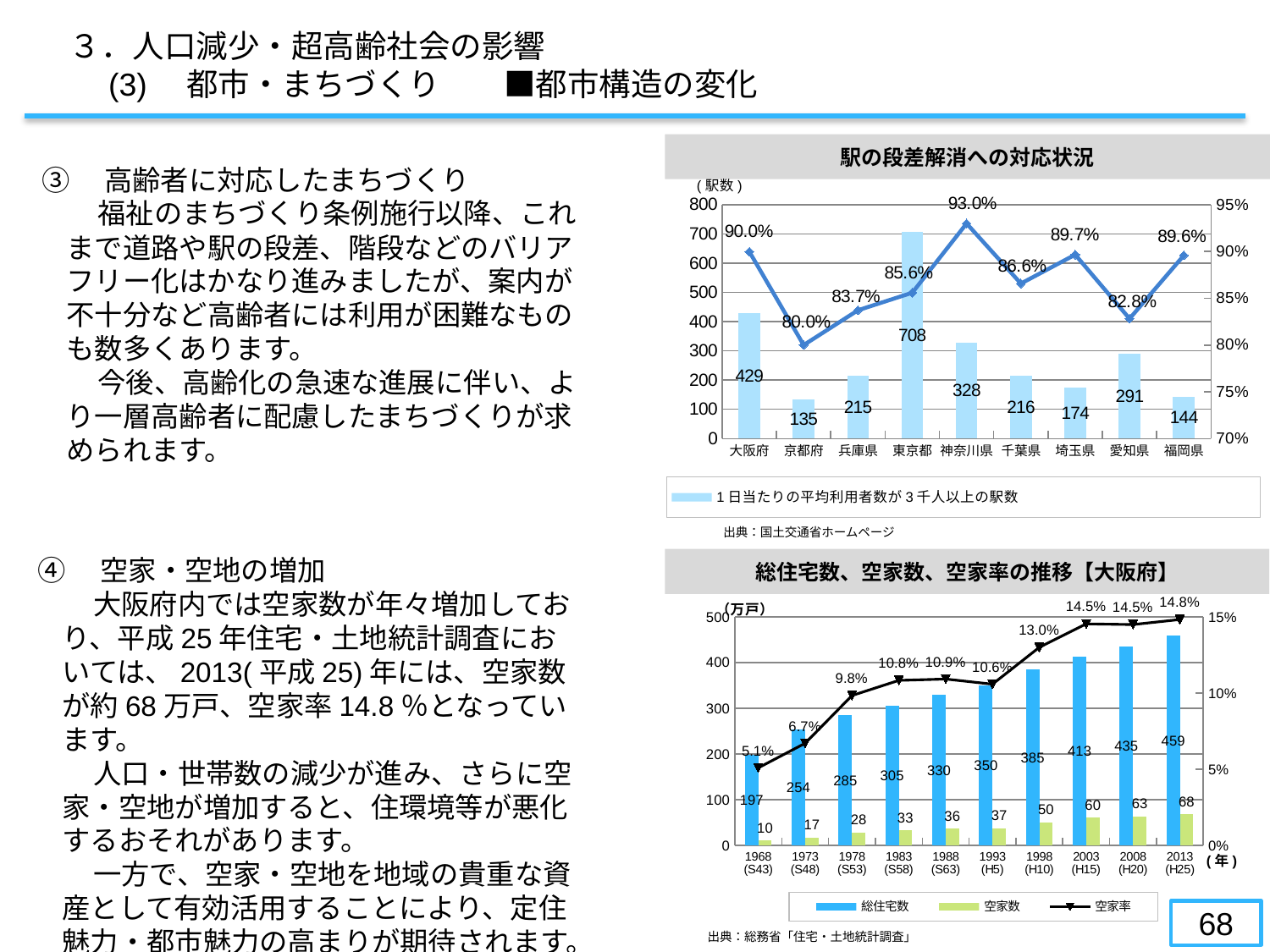

３．人口減少・超高齢社会の影響
　　(3)　都市・まちづくり　　■都市構造の変化
駅の段差解消への対応状況
③　高齢者に対応したまちづくり
　　福祉のまちづくり条例施行以降、これまで道路や駅の段差、階段などのバリアフリー化はかなり進みましたが、案内が不十分など高齢者には利用が困難なものも数多くあります。
　　今後、高齢化の急速な進展に伴い、より一層高齢者に配慮したまちづくりが求められます。

### Chart

| Category | 1日当たりの平均利用者数が3千人以上の駅数 | 公共交通移動等円滑化基準第4条に適合している設備により段差が解消されている駅の割合 |
|---|---|---|
| 大阪府 | 429.0 | 0.8997668997668997 |
| 京都府 | 135.0 | 0.8 |
| 兵庫県 | 215.0 | 0.8372093023255814 |
| 東京都 | 708.0 | 0.8559322033898306 |
| 神奈川県 | 328.0 | 0.9298780487804879 |
| 千葉県 | 216.0 | 0.8657407407407407 |
| 埼玉県 | 174.0 | 0.896551724137931 |
| 愛知県 | 291.0 | 0.8281786941580757 |
| 福岡県 | 144.0 | 0.8958333333333334 |
　　　　　　　出典：国土交通省ホームページ
④　空家・空地の増加
　　大阪府内では空家数が年々増加しており、平成25年住宅・土地統計調査においては、2013(平成25)年には、空家数が約68万戸、空家率14.8％となっています。
　　人口・世帯数の減少が進み、さらに空家・空地が増加すると、住環境等が悪化するおそれがあります。
　　一方で、空家・空地を地域の貴重な資産として有効活用することにより、定住魅力・都市魅力の高まりが期待されます。
総住宅数、空家数、空家率の推移【大阪府】

### Chart

| Category | 総住宅数 | 空家数 | 空家率 |
|---|---|---|---|
| 1968
(S43) | 197.0 | 10.0 | 0.050761421319796954 |
| 1973
(S48) | 254.0 | 17.0 | 0.06692913385826772 |
| 1978
(S53) | 285.0 | 28.0 | 0.09824561403508772 |
| 1983
(S58) | 305.0 | 33.0 | 0.10819672131147541 |
| 1988
(S63) | 330.0 | 36.0 | 0.10909090909090909 |
| 1993
(H5) | 350.0 | 37.0 | 0.10571428571428572 |
| 1998
(H10) | 385.0 | 50.0 | 0.12987012987012986 |
| 2003
(H15) | 413.0 | 60.0 | 0.14527845036319612 |
| 2008
(H20) | 435.0 | 63.0 | 0.14482758620689656 |
| 2013
(H25) | 459.0 | 68.0 | 0.14814814814814814 |
68
出典：総務省「住宅・土地統計調査」